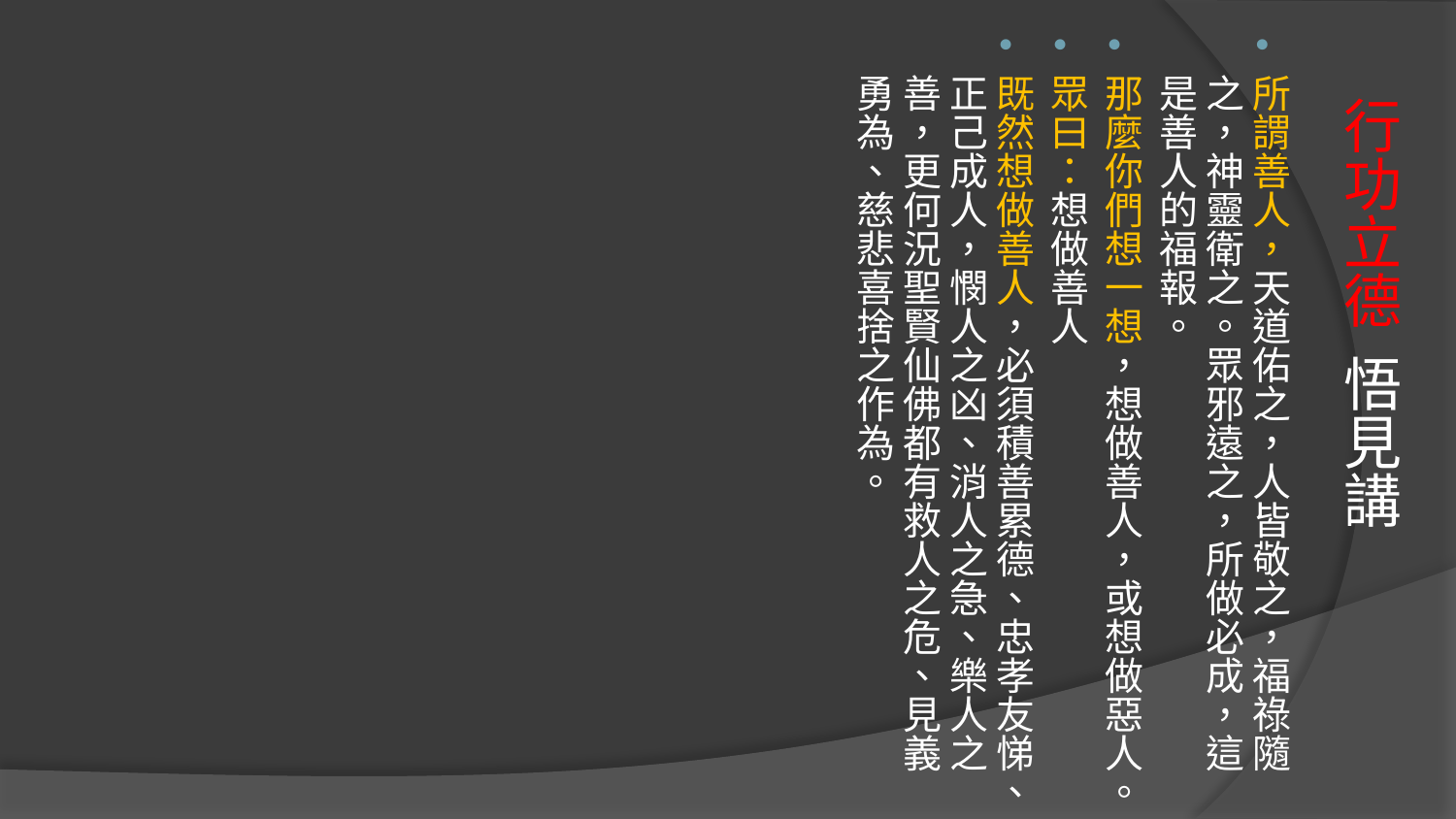

所謂善人，天道佑之，人皆敬之，福祿隨之，神靈衛之。眾邪遠之，所做必成，這是善人的福報。
那麼你們想一想，想做善人，或想做惡人。
眾曰：想做善人
既然想做善人，必須積善累德、忠孝友悌、正己成人，憫人之凶、消人之急、樂人之善，更何況聖賢仙佛都有救人之危、見義勇為、慈悲喜捨之作為。

# 行功立德  悟見講